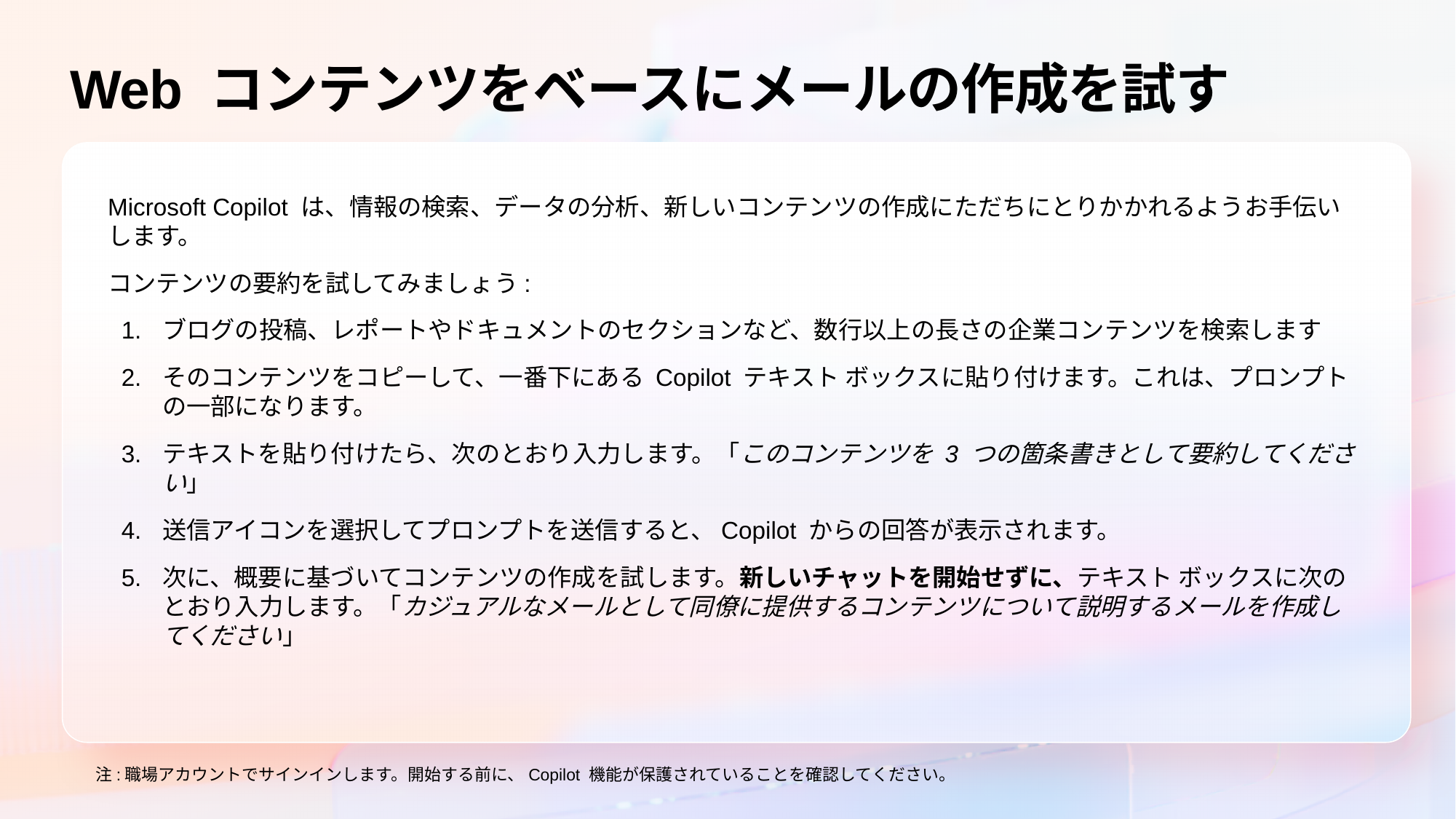

Web コンテンツをベースにメールの作成を試す

Microsoft Copilot は、情報の検索、データの分析、新しいコンテンツの作成にただちにとりかかれるようお手伝いします。
コンテンツの要約を試してみましょう:
ブログの投稿、レポートやドキュメントのセクションなど、数行以上の長さの企業コンテンツを検索します
そのコンテンツをコピーして、一番下にある Copilot テキスト ボックスに貼り付けます。これは、プロンプトの一部になります。
テキストを貼り付けたら、次のとおり入力します。「このコンテンツを 3 つの箇条書きとして要約してください」
送信アイコンを選択してプロンプトを送信すると、Copilot からの回答が表示されます。
次に、概要に基づいてコンテンツの作成を試します。新しいチャットを開始せずに、テキスト ボックスに次のとおり入力します。「カジュアルなメールとして同僚に提供するコンテンツについて説明するメールを作成してください」
注:職場アカウントでサインインします。開始する前に、Copilot 機能が保護されていることを確認してください。